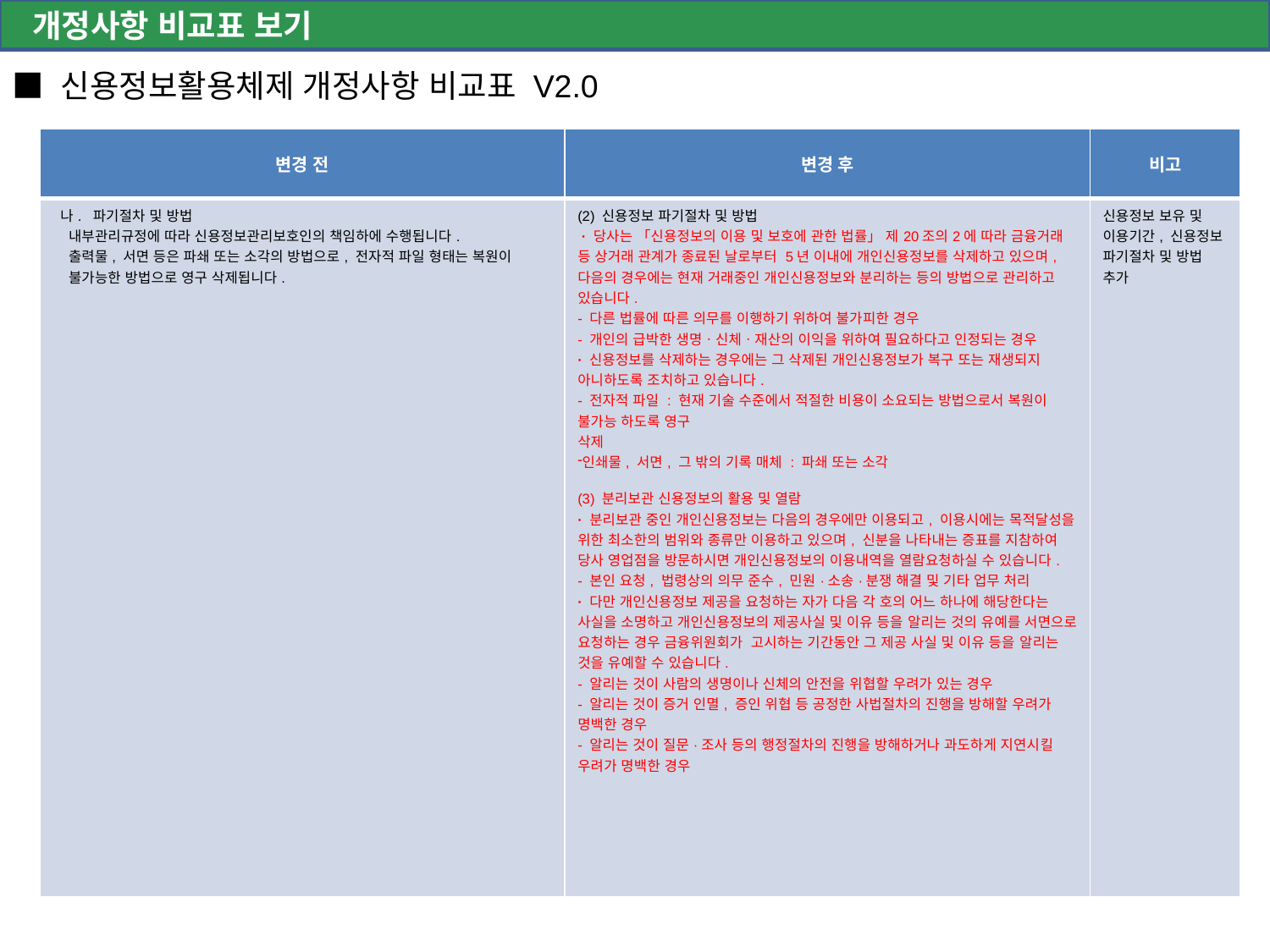

개정사항 비교표 보기
■ 신용정보활용체제 개정사항 비교표 V2.0
| 변경 전 | 변경 후 | 비고 |
| --- | --- | --- |
| 나.  파기절차 및 방법    내부관리규정에 따라 신용정보관리보호인의 책임하에 수행됩니다.    출력물, 서면 등은 파쇄 또는 소각의 방법으로, 전자적 파일 형태는 복원이 불가능한 방법으로 영구 삭제됩니다. | (2) 신용정보 파기절차 및 방법 · 당사는 「신용정보의 이용 및 보호에 관한 법률」 제20조의2에 따라 금융거래 등 상거래 관계가 종료된 날로부터 5년 이내에 개인신용정보를 삭제하고 있으며, 다음의 경우에는 현재 거래중인 개인신용정보와 분리하는 등의 방법으로 관리하고 있습니다. - 다른 법률에 따른 의무를 이행하기 위하여 불가피한 경우 - 개인의 급박한 생명ㆍ신체ㆍ재산의 이익을 위하여 필요하다고 인정되는 경우 · 신용정보를 삭제하는 경우에는 그 삭제된 개인신용정보가 복구 또는 재생되지 아니하도록 조치하고 있습니다. - 전자적 파일 : 현재 기술 수준에서 적절한 비용이 소요되는 방법으로서 복원이 불가능 하도록 영구 삭제 인쇄물, 서면, 그 밖의 기록 매체 : 파쇄 또는 소각 (3) 분리보관 신용정보의 활용 및 열람 · 분리보관 중인 개인신용정보는 다음의 경우에만 이용되고, 이용시에는 목적달성을 위한 최소한의 범위와 종류만 이용하고 있으며, 신분을 나타내는 증표를 지참하여 당사 영업점을 방문하시면 개인신용정보의 이용내역을 열람요청하실 수 있습니다. - 본인 요청, 법령상의 의무 준수, 민원·소송·분쟁 해결 및 기타 업무 처리 · 다만 개인신용정보 제공을 요청하는 자가 다음 각 호의 어느 하나에 해당한다는 사실을 소명하고 개인신용정보의 제공사실 및 이유 등을 알리는 것의 유예를 서면으로 요청하는 경우 금융위원회가 고시하는 기간동안 그 제공 사실 및 이유 등을 알리는 것을 유예할 수 있습니다. - 알리는 것이 사람의 생명이나 신체의 안전을 위협할 우려가 있는 경우 - 알리는 것이 증거 인멸, 증인 위협 등 공정한 사법절차의 진행을 방해할 우려가 명백한 경우 - 알리는 것이 질문·조사 등의 행정절차의 진행을 방해하거나 과도하게 지연시킬 우려가 명백한 경우 | 신용정보 보유 및 이용기간, 신용정보 파기절차 및 방법 추가 |